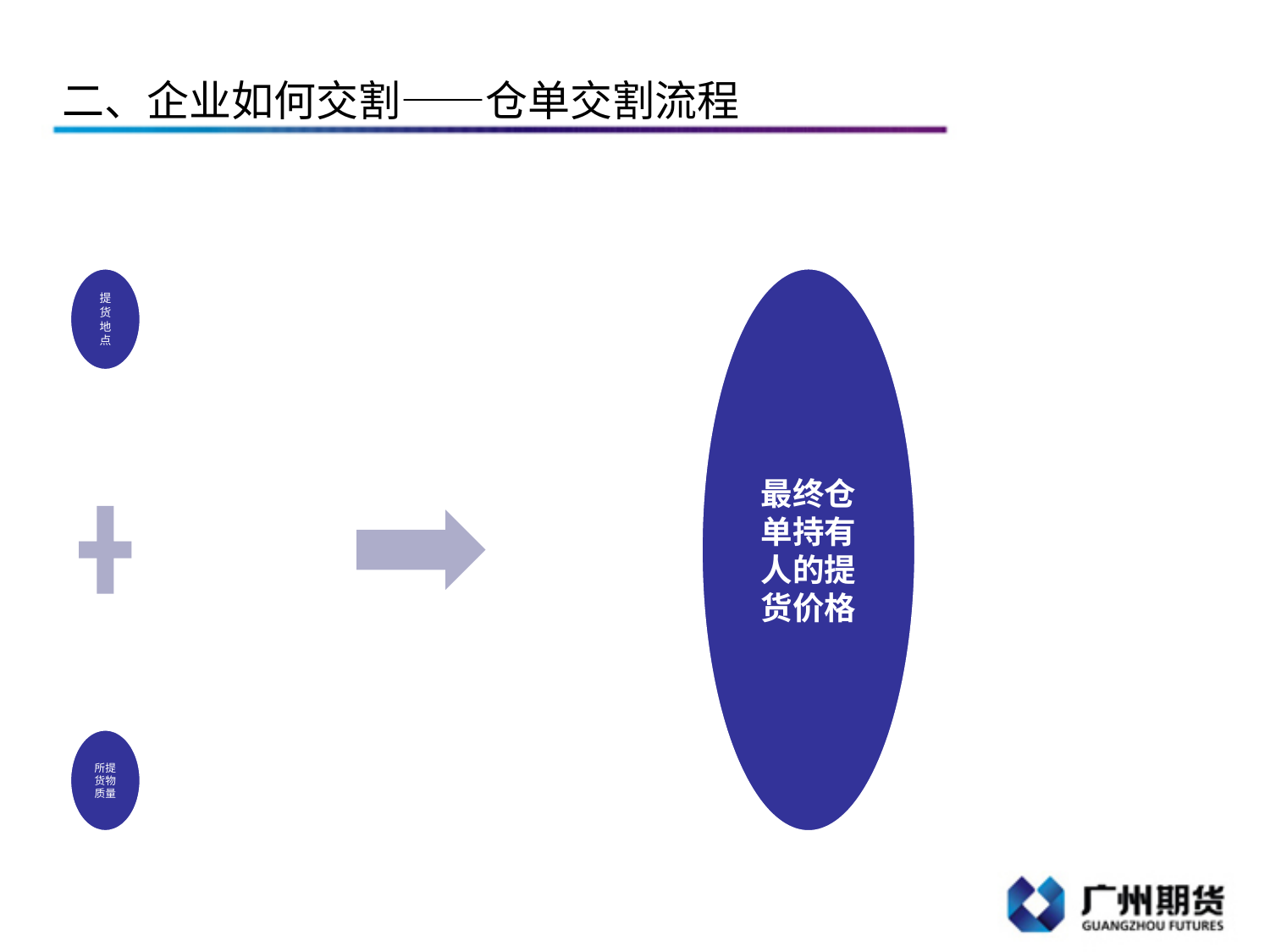

二、企业如何交割——仓单交割流程
提货地点
所提货物质量
最终仓单持有人的提货价格